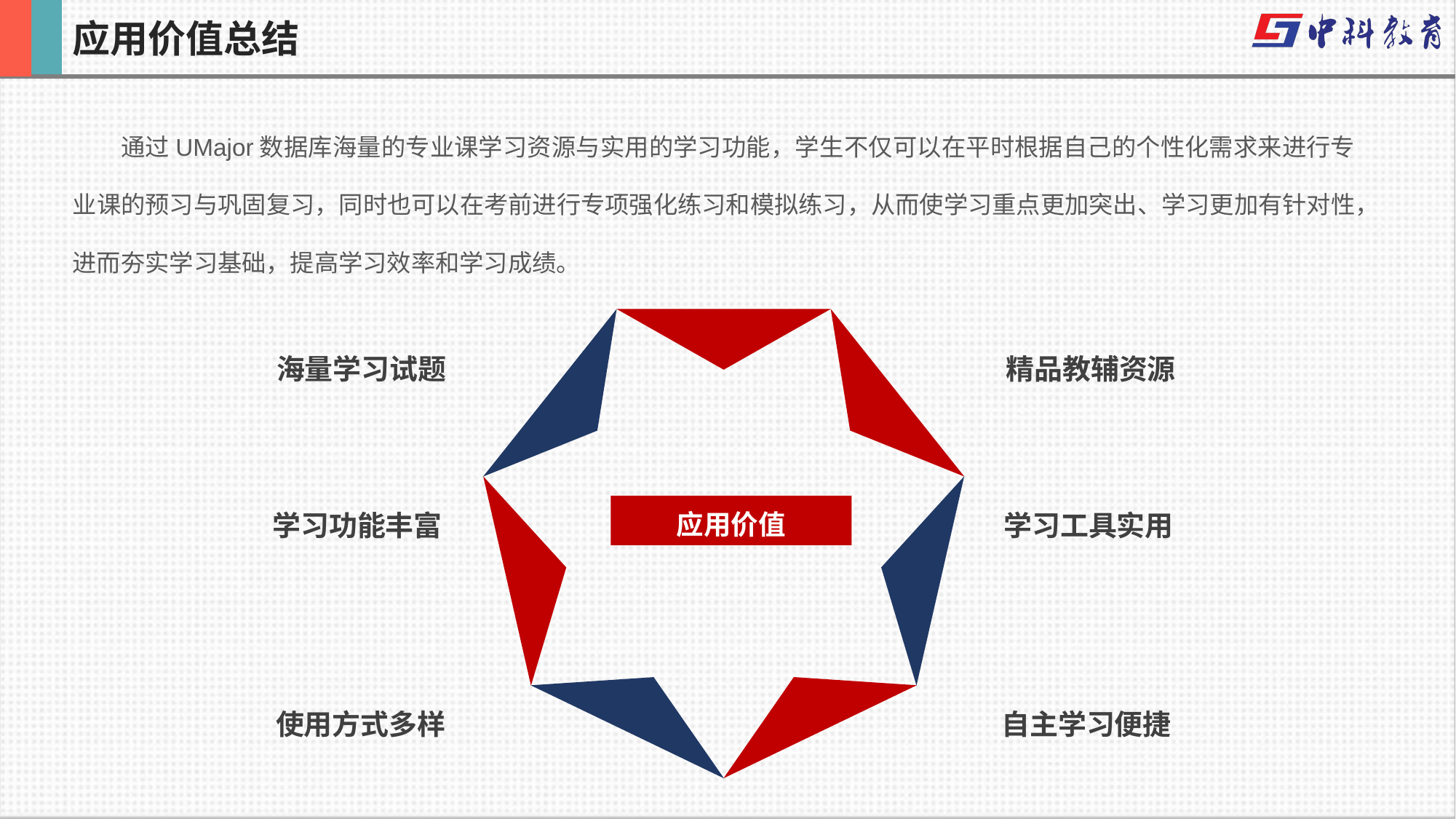

应用价值总结

通过UMajor数据库海量的专业课学习资源与实用的学习功能，学生不仅可以在平时根据自己的个性化需求来进行专业课的预习与巩固复习，同时也可以在考前进行专项强化练习和模拟练习，从而使学习重点更加突出、学习更加有针对性，进而夯实学习基础，提高学习效率和学习成绩。

海量学习试题
精品教辅资源
学习功能丰富
学习工具实用
使用方式多样
自主学习便捷
应用价值